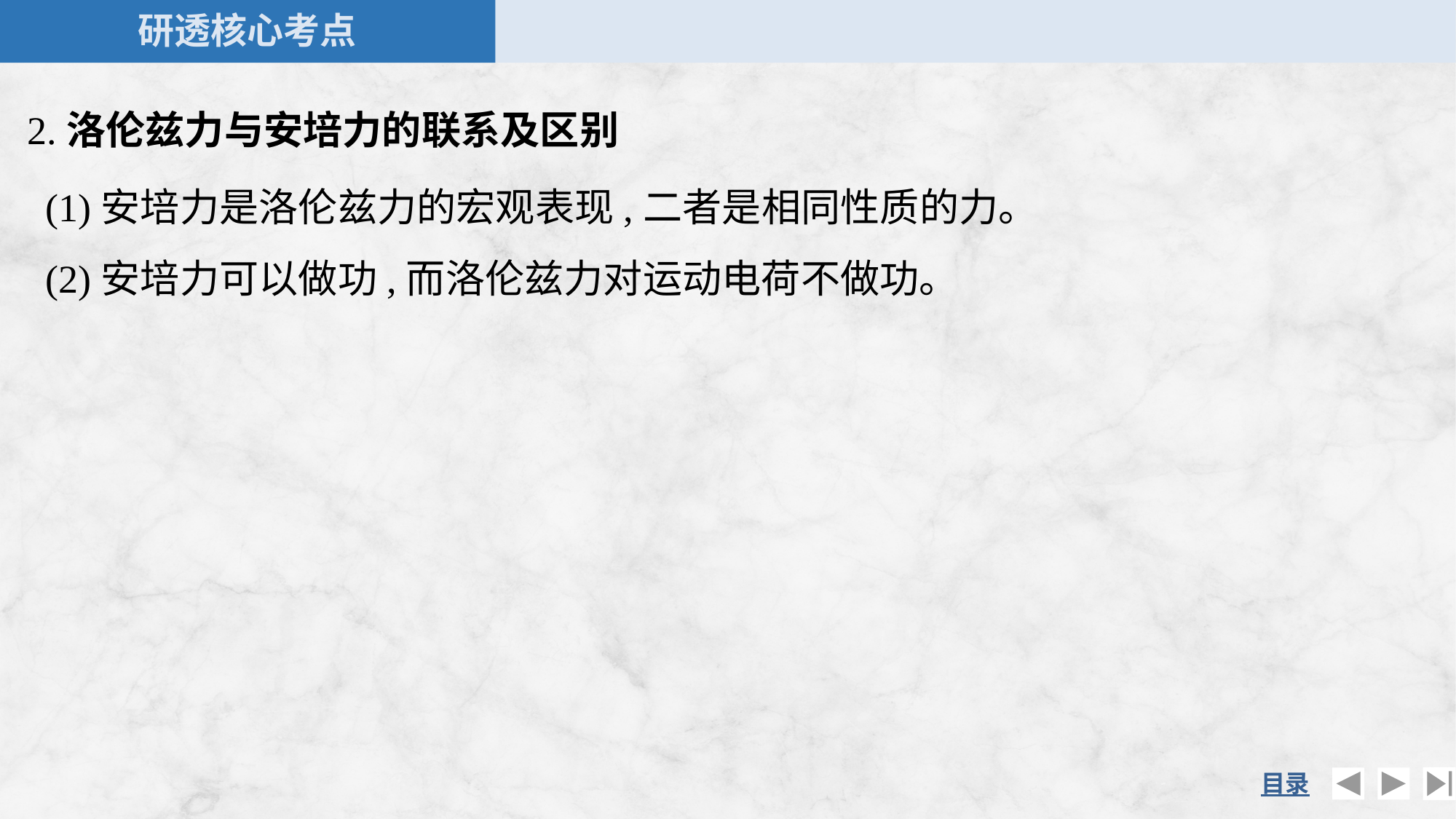

2.洛伦兹力与安培力的联系及区别
(1)安培力是洛伦兹力的宏观表现,二者是相同性质的力。
(2)安培力可以做功,而洛伦兹力对运动电荷不做功。